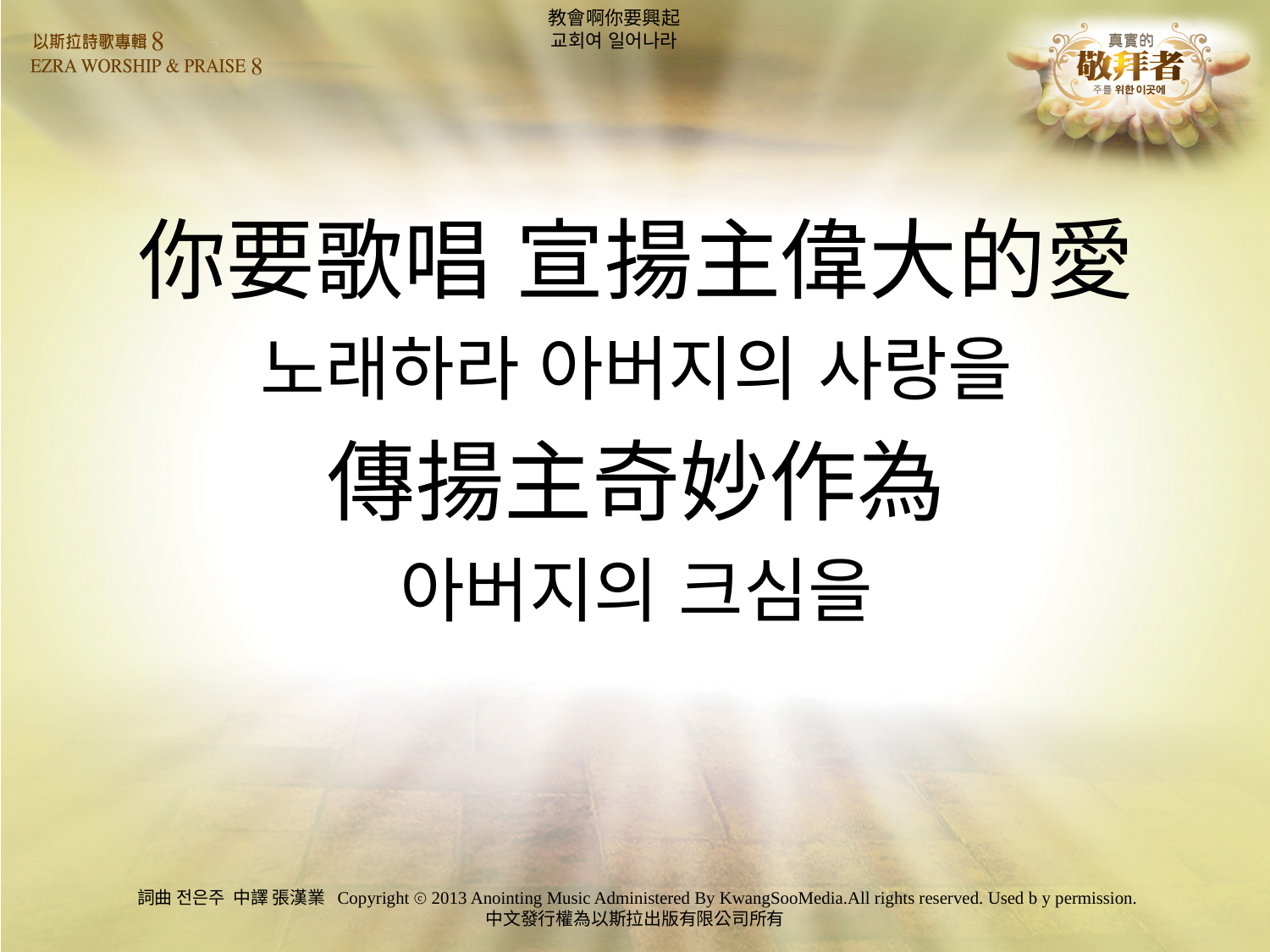

# 教會啊你要興起 교회여 일어나라
你要歌唱 宣揚主偉大的愛
노래하라 아버지의 사랑을
傳揚主奇妙作為
아버지의 크심을
詞曲 전은주  中譯 張漢業  Copyright ⓒ 2013 Anointing Music Administered By KwangSooMedia.All rights reserved. Used b y permission.
中文發行權為以斯拉出版有限公司所有